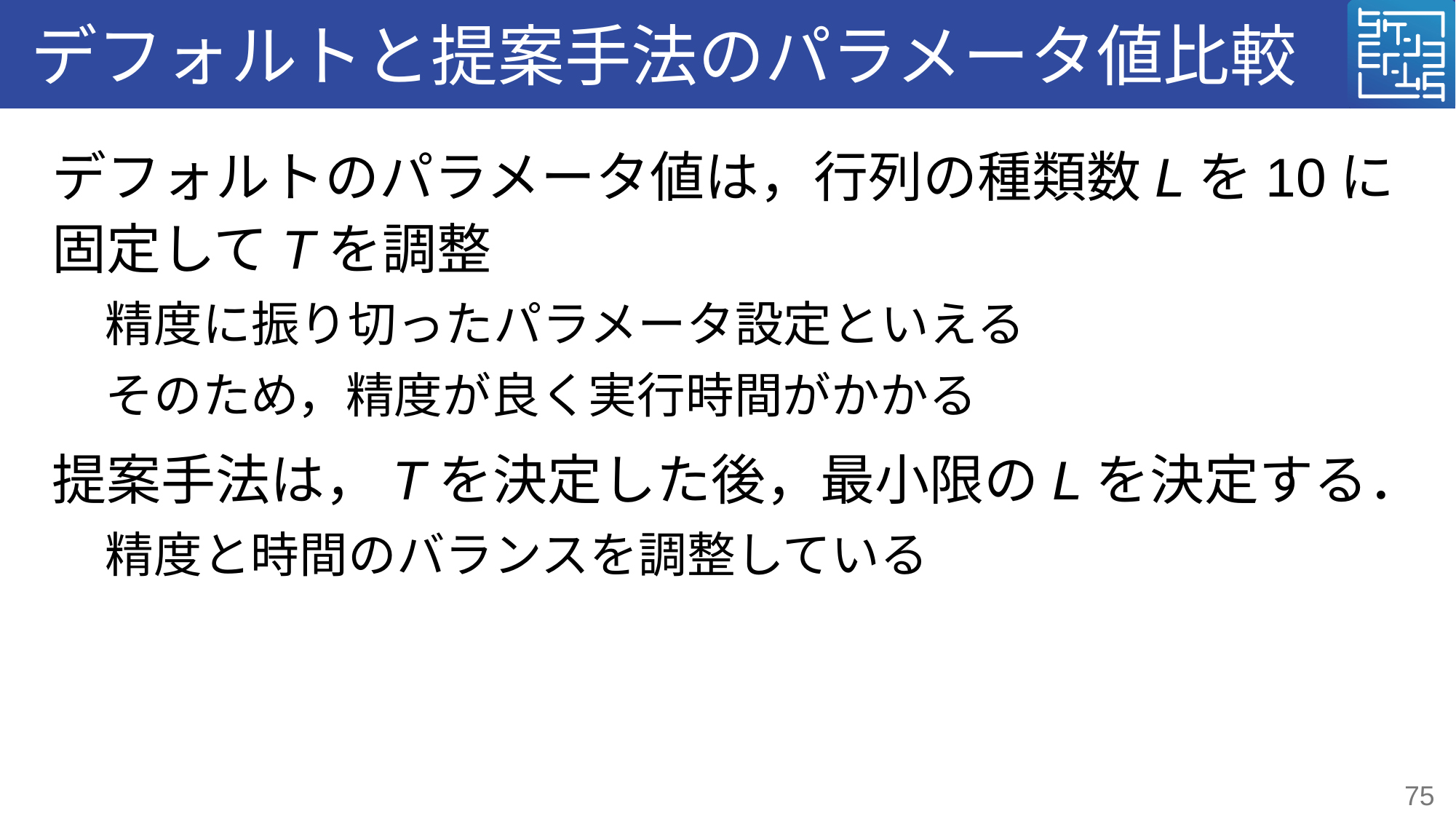

# デフォルトと提案手法のパラメータ値比較
デフォルトのパラメータ値は，行列の種類数Lを10に固定してTを調整
精度に振り切ったパラメータ設定といえる
そのため，精度が良く実行時間がかかる
提案手法は，Tを決定した後，最小限のLを決定する．
精度と時間のバランスを調整している
75